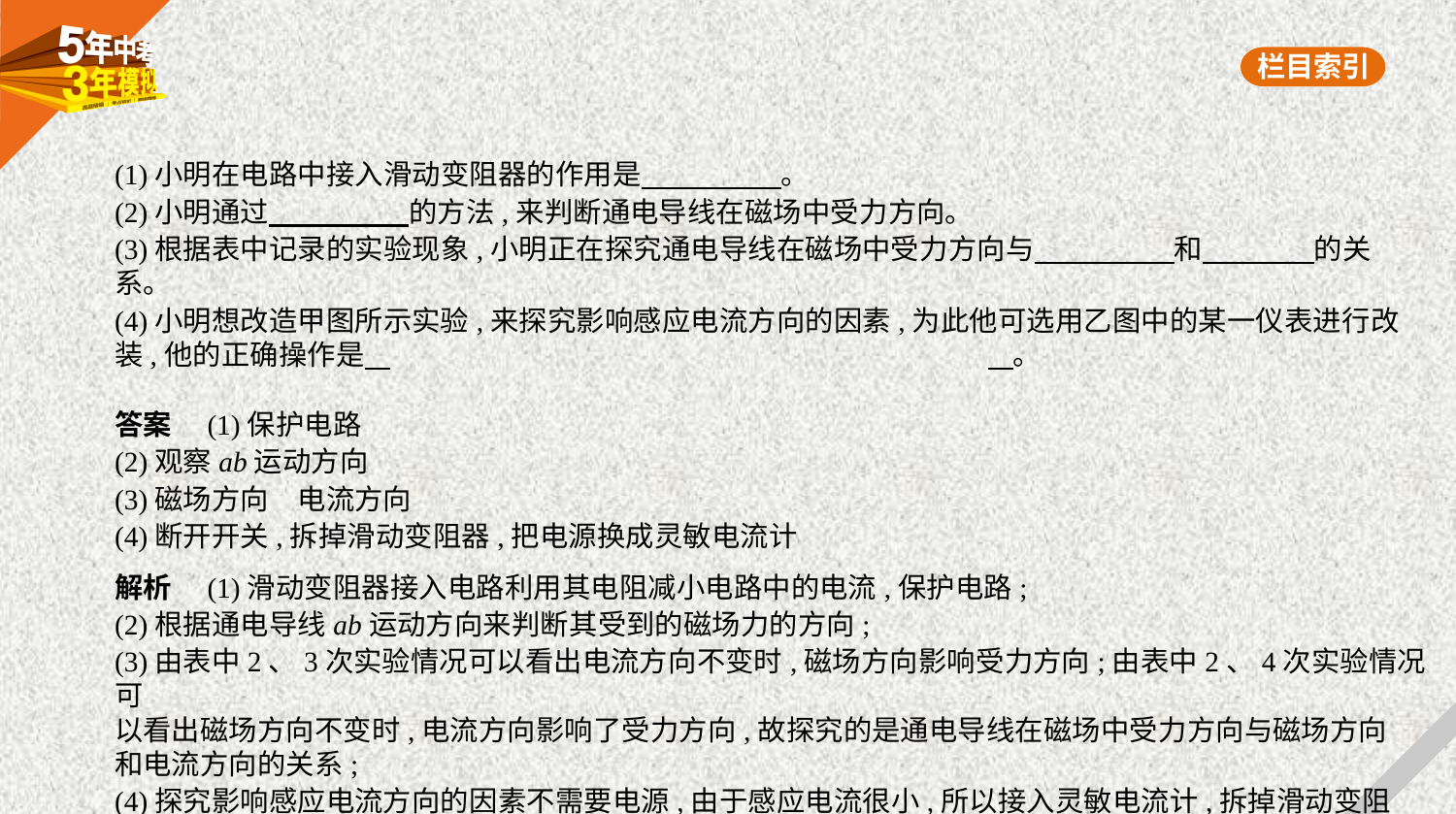

(1)小明在电路中接入滑动变阻器的作用是　　　　    。
(2)小明通过　　　　    的方法,来判断通电导线在磁场中受力方向。
(3)根据表中记录的实验现象,小明正在探究通电导线在磁场中受力方向与　　　　    和　　　    的关
系。
(4)小明想改造甲图所示实验,来探究影响感应电流方向的因素,为此他可选用乙图中的某一仪表进行改
装,他的正确操作是    					    。
答案　(1)保护电路
(2)观察ab运动方向
(3)磁场方向　电流方向
(4)断开开关,拆掉滑动变阻器,把电源换成灵敏电流计
解析　(1)滑动变阻器接入电路利用其电阻减小电路中的电流,保护电路;
(2)根据通电导线ab运动方向来判断其受到的磁场力的方向;
(3)由表中2、3次实验情况可以看出电流方向不变时,磁场方向影响受力方向;由表中2、4次实验情况可
以看出磁场方向不变时,电流方向影响了受力方向,故探究的是通电导线在磁场中受力方向与磁场方向
和电流方向的关系;
(4)探究影响感应电流方向的因素不需要电源,由于感应电流很小,所以接入灵敏电流计,拆掉滑动变阻器。